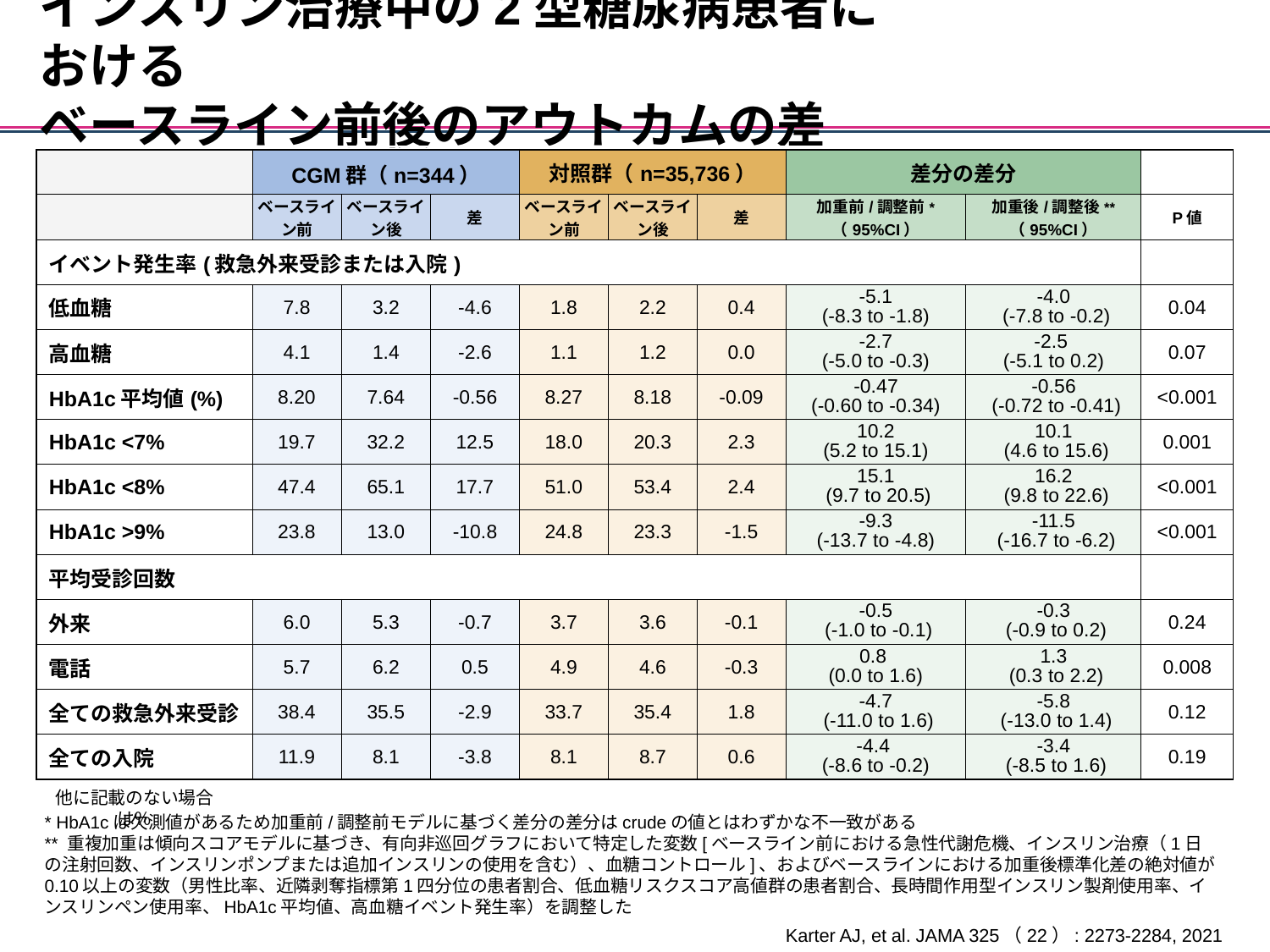

インスリン治療中の2型糖尿病患者における
ベースライン前後のアウトカムの差
|  |  |  |  |  |  |  |  |  |  |
| --- | --- | --- | --- | --- | --- | --- | --- | --- | --- |
|  | CGM群（n=344） |  |  | 対照群（n=35,736） |  |  | 差分の差分 |  |  |
|  | ベースライン前 | ベースライン後 | 差 | ベースライン前 | ベースライン後 | 差 | 加重前/調整前\* （95%CI） | 加重後/調整後\*\* （95%CI） | P値 |
| イベント発生率(救急外来受診または入院) |  |  |  |  |  |  |  |  |  |
| 低血糖 | 7.8 | 3.2 | -4.6 | 1.8 | 2.2 | 0.4 | -5.1 (-8.3 to -1.8) | -4.0 (-7.8 to -0.2) | 0.04 |
| 高血糖 | 4.1 | 1.4 | -2.6 | 1.1 | 1.2 | 0.0 | -2.7 (-5.0 to -0.3) | -2.5 (-5.1 to 0.2) | 0.07 |
| HbA1c平均値(%) | 8.20 | 7.64 | -0.56 | 8.27 | 8.18 | -0.09 | -0.47 (-0.60 to -0.34) | -0.56 (-0.72 to -0.41) | <0.001 |
| HbA1c <7% | 19.7 | 32.2 | 12.5 | 18.0 | 20.3 | 2.3 | 10.2 (5.2 to 15.1) | 10.1 (4.6 to 15.6) | 0.001 |
| HbA1c <8% | 47.4 | 65.1 | 17.7 | 51.0 | 53.4 | 2.4 | 15.1 (9.7 to 20.5) | 16.2 (9.8 to 22.6) | <0.001 |
| HbA1c >9% | 23.8 | 13.0 | -10.8 | 24.8 | 23.3 | -1.5 | -9.3 (-13.7 to -4.8) | -11.5 (-16.7 to -6.2) | <0.001 |
| 平均受診回数 |  |  |  |  |  |  |  |  |  |
| 外来 | 6.0 | 5.3 | -0.7 | 3.7 | 3.6 | -0.1 | -0.5 (-1.0 to -0.1) | -0.3 (-0.9 to 0.2) | 0.24 |
| 電話 | 5.7 | 6.2 | 0.5 | 4.9 | 4.6 | -0.3 | 0.8 (0.0 to 1.6) | 1.3 (0.3 to 2.2) | 0.008 |
| 全ての救急外来受診 | 38.4 | 35.5 | -2.9 | 33.7 | 35.4 | 1.8 | -4.7 (-11.0 to 1.6) | -5.8 (-13.0 to 1.4) | 0.12 |
| 全ての入院 | 11.9 | 8.1 | -3.8 | 8.1 | 8.7 | 0.6 | -4.4 (-8.6 to -0.2) | -3.4 (-8.5 to 1.6) | 0.19 |
他に記載のない場合は％
* HbA1cは欠測値があるため加重前/調整前モデルに基づく差分の差分はcrudeの値とはわずかな不一致がある
** 重複加重は傾向スコアモデルに基づき、有向非巡回グラフにおいて特定した変数[ベースライン前における急性代謝危機、インスリン治療（1日の注射回数、インスリンポンプまたは追加インスリンの使用を含む）、血糖コントロール]、およびベースラインにおける加重後標準化差の絶対値が0.10以上の変数（男性比率、近隣剥奪指標第1四分位の患者割合、低血糖リスクスコア高値群の患者割合、長時間作用型インスリン製剤使用率、インスリンペン使用率、HbA1c平均値、高血糖イベント発生率）を調整した
Karter AJ, et al. JAMA 325（22）: 2273-2284, 2021